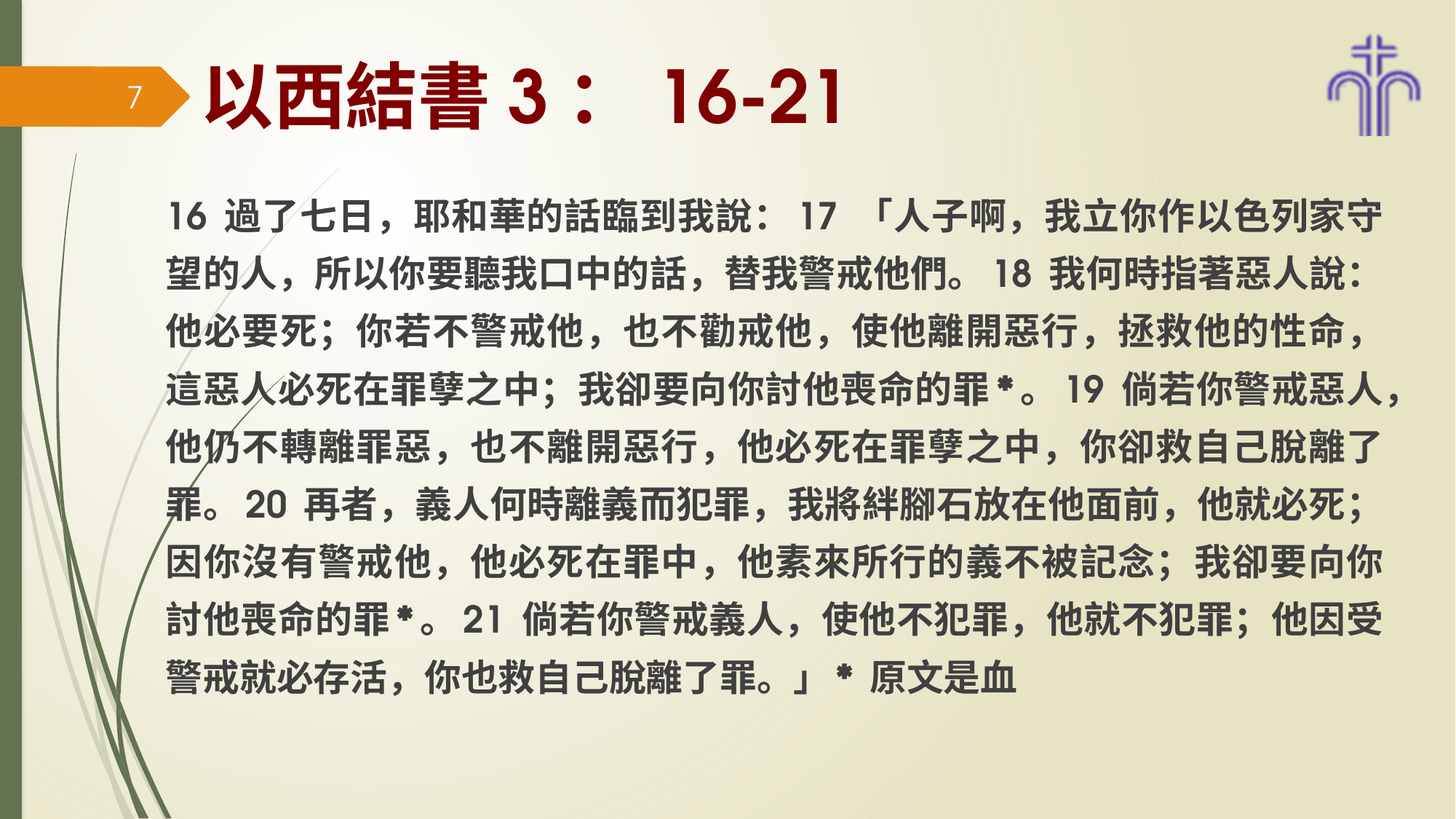

# 以西結書3：16-21
7
16 過了七日，耶和華的話臨到我說：17 「人子啊，我立你作以色列家守望的人，所以你要聽我口中的話，替我警戒他們。18 我何時指著惡人說：他必要死；你若不警戒他，也不勸戒他，使他離開惡行，拯救他的性命，這惡人必死在罪孽之中；我卻要向你討他喪命的罪*。19 倘若你警戒惡人，他仍不轉離罪惡，也不離開惡行，他必死在罪孽之中，你卻救自己脫離了罪。20 再者，義人何時離義而犯罪，我將絆腳石放在他面前，他就必死；因你沒有警戒他，他必死在罪中，他素來所行的義不被記念；我卻要向你討他喪命的罪*。21 倘若你警戒義人，使他不犯罪，他就不犯罪；他因受警戒就必存活，你也救自己脫離了罪。」* 原文是血